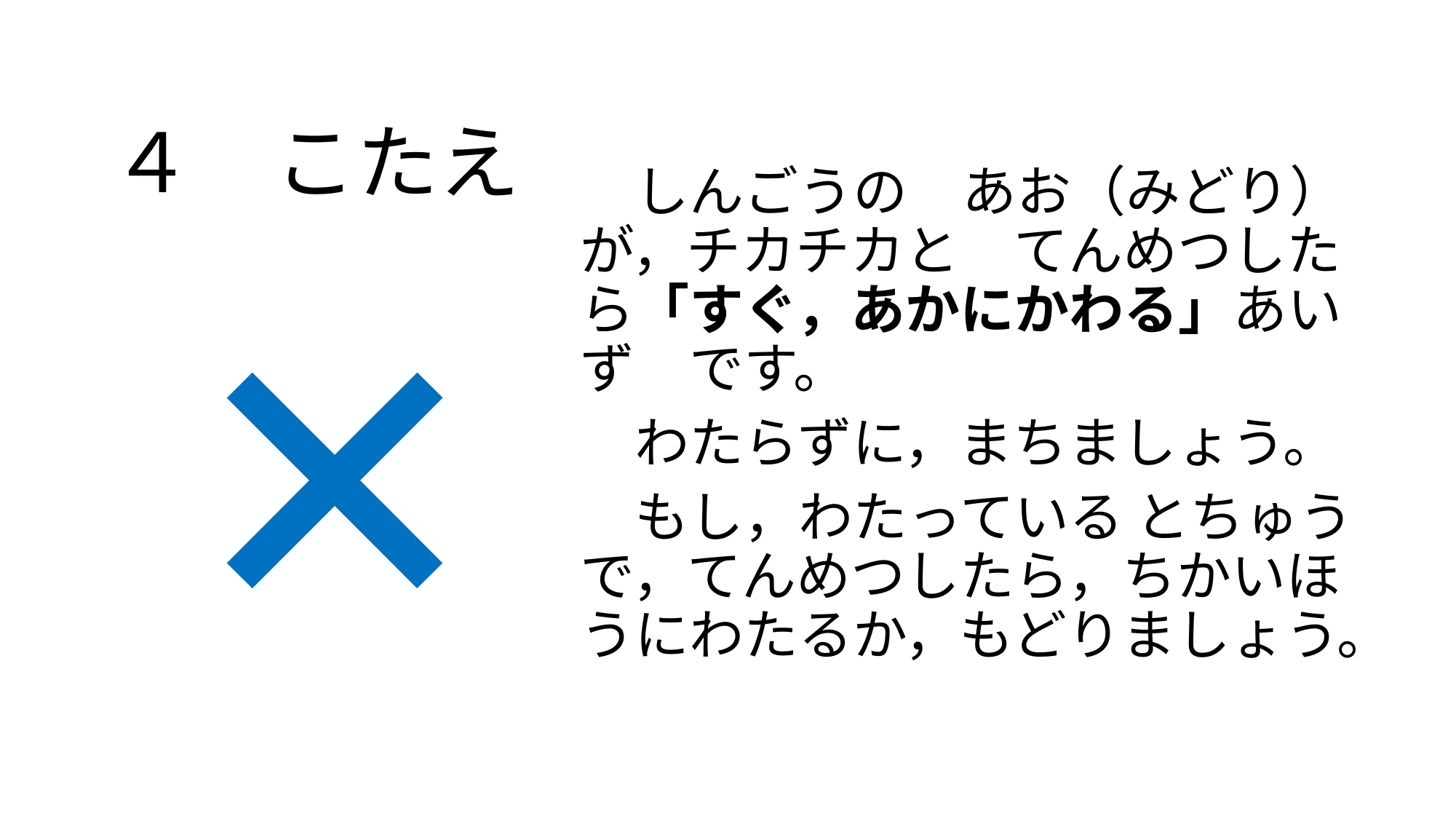

# ４　こたえ
　しんごうの　あお（みどり） が，チカチカと　てんめつしたら「すぐ，あかにかわる」あいず　です。
　わたらずに，まちましょう。
　もし，わたっている とちゅうで，てんめつしたら，ちかいほうにわたるか，もどりましょう。
✕